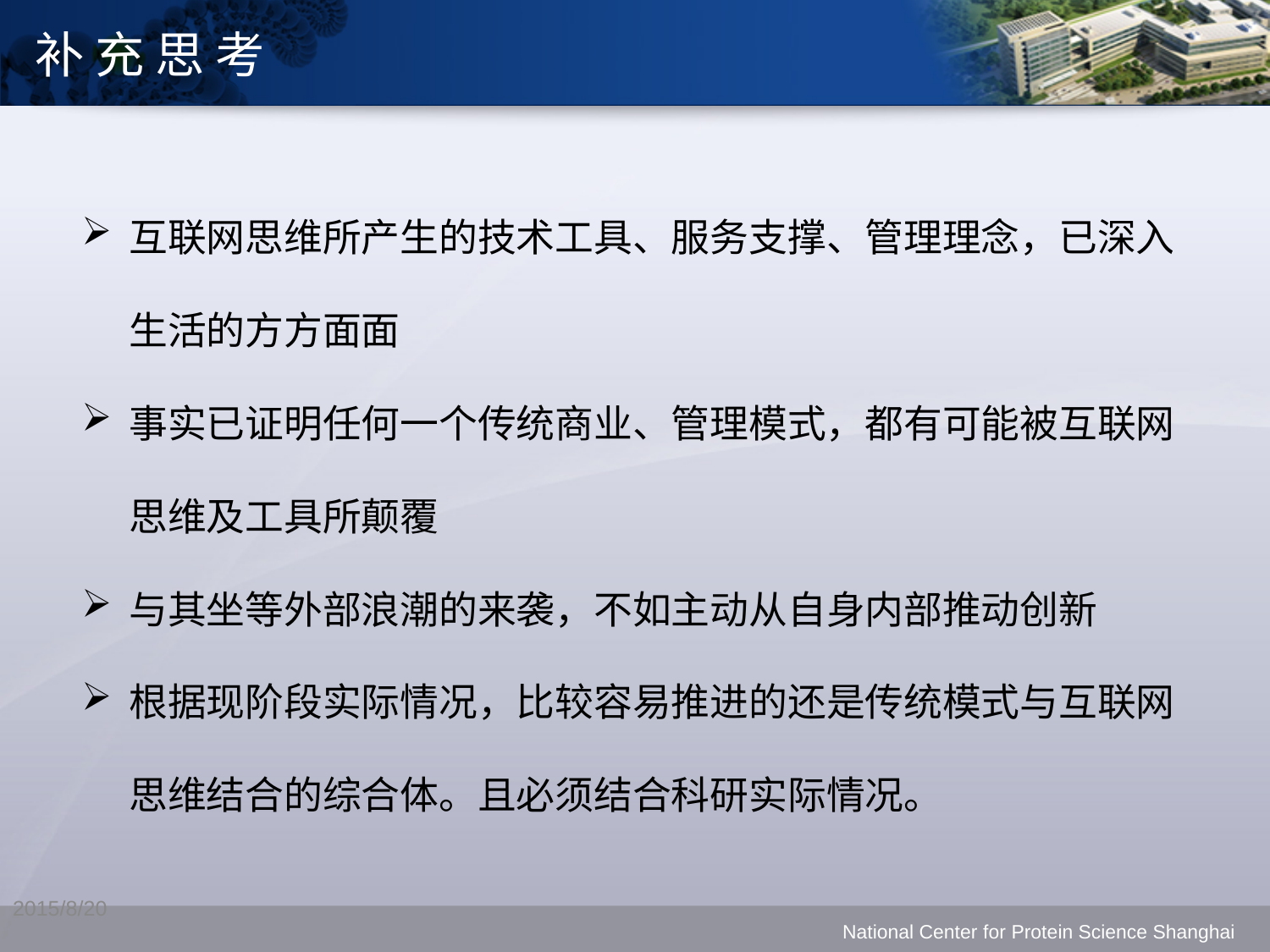

补 充 思 考
互联网思维所产生的技术工具、服务支撑、管理理念，已深入生活的方方面面
事实已证明任何一个传统商业、管理模式，都有可能被互联网思维及工具所颠覆
与其坐等外部浪潮的来袭，不如主动从自身内部推动创新
根据现阶段实际情况，比较容易推进的还是传统模式与互联网思维结合的综合体。且必须结合科研实际情况。
2015/8/20